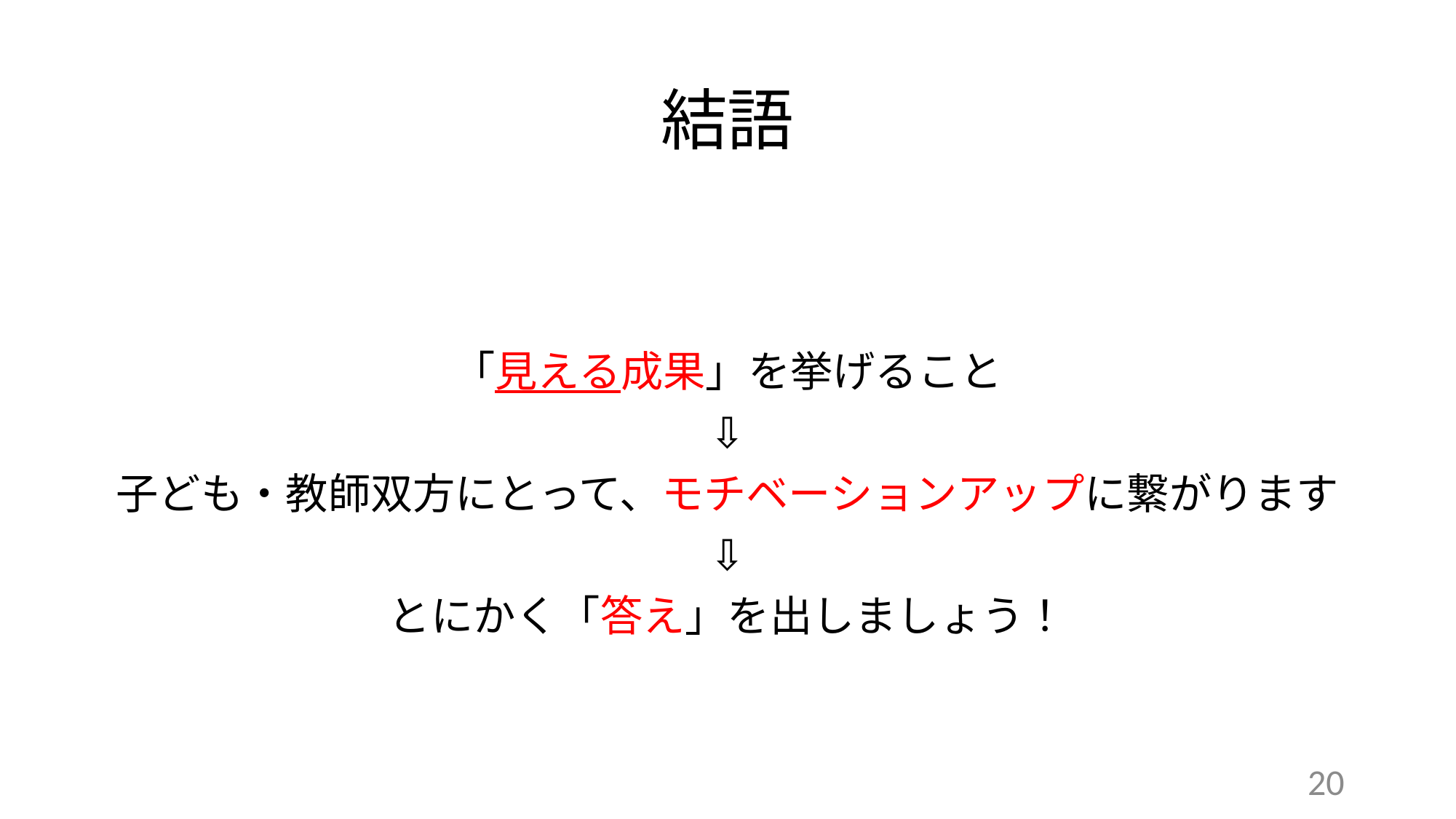

# 結語

「見える成果」を挙げること
⇩
子ども・教師双方にとって、モチベーションアップに繋がります
⇩
とにかく「答え」を出しましょう！
20